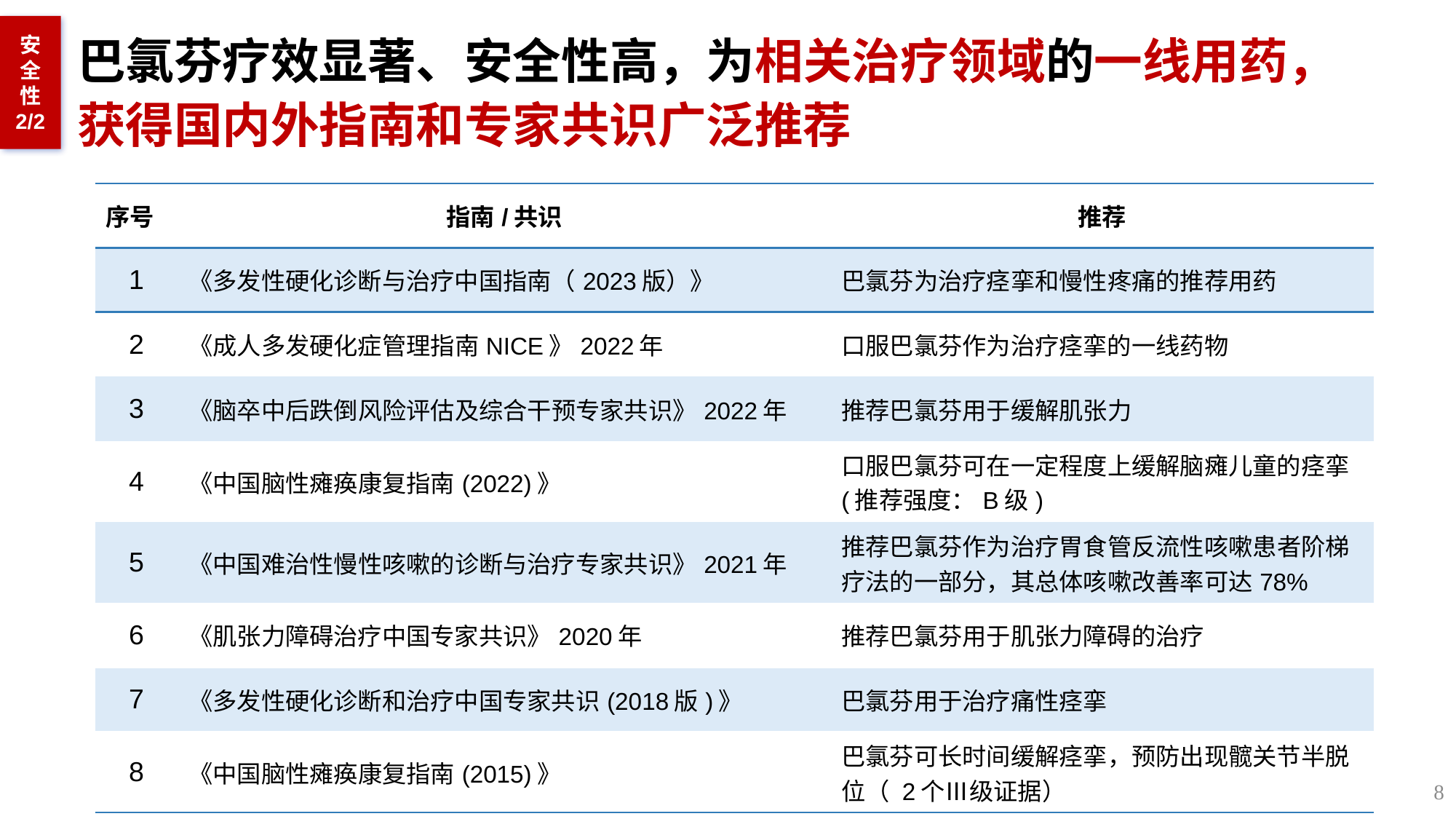

安全性
2/2
巴氯芬疗效显著、安全性高，为相关治疗领域的一线用药，获得国内外指南和专家共识广泛推荐
| 序号 | 指南/共识 | 推荐 |
| --- | --- | --- |
| 1 | 《多发性硬化诊断与治疗中国指南（2023版）》 | 巴氯芬为治疗痉挛和慢性疼痛的推荐用药 |
| 2 | 《成人多发硬化症管理指南NICE》2022年 | 口服巴氯芬作为治疗痉挛的一线药物 |
| 3 | 《脑卒中后跌倒风险评估及综合干预专家共识》2022年 | 推荐巴氯芬用于缓解肌张力 |
| 4 | 《中国脑性瘫痪康复指南(2022)》 | 口服巴氯芬可在一定程度上缓解脑瘫儿童的痉挛(推荐强度：B级) |
| 5 | 《中国难治性慢性咳嗽的诊断与治疗专家共识》2021年 | 推荐巴氯芬作为治疗胃食管反流性咳嗽患者阶梯疗法的一部分，其总体咳嗽改善率可达78% |
| 6 | 《肌张力障碍治疗中国专家共识》2020年 | 推荐巴氯芬用于肌张力障碍的治疗 |
| 7 | 《多发性硬化诊断和治疗中国专家共识(2018版)》 | 巴氯芬用于治疗痛性痉挛 |
| 8 | 《中国脑性瘫痪康复指南(2015)》 | 巴氯芬可长时间缓解痉挛，预防出现髋关节半脱位（ 2个Ⅲ级证据） |

8